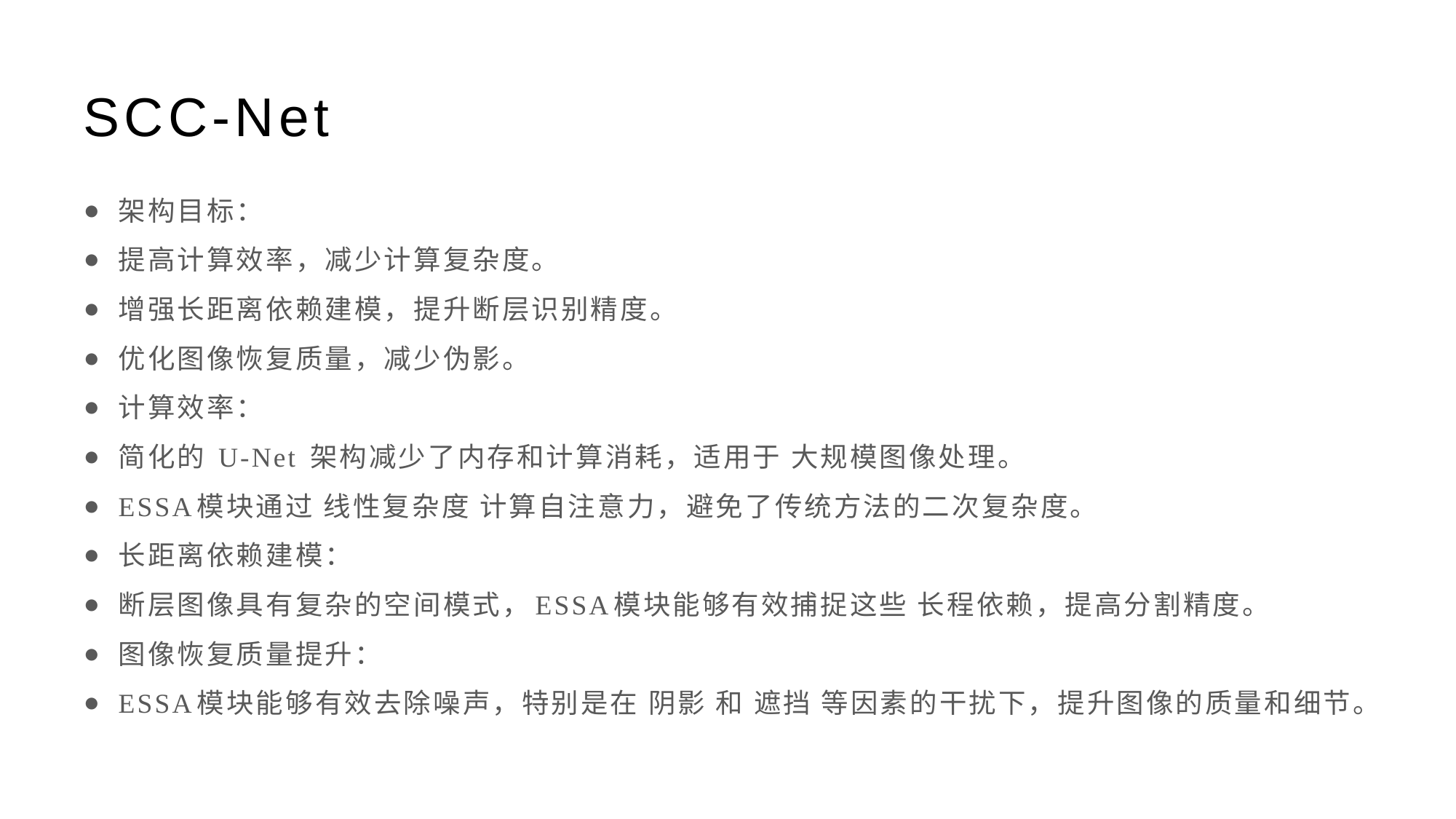

# SCC-Net
架构目标：
提高计算效率，减少计算复杂度。
增强长距离依赖建模，提升断层识别精度。
优化图像恢复质量，减少伪影。
计算效率：
简化的 U-Net 架构减少了内存和计算消耗，适用于 大规模图像处理。
ESSA模块通过 线性复杂度 计算自注意力，避免了传统方法的二次复杂度。
长距离依赖建模：
断层图像具有复杂的空间模式，ESSA模块能够有效捕捉这些 长程依赖，提高分割精度。
图像恢复质量提升：
ESSA模块能够有效去除噪声，特别是在 阴影 和 遮挡 等因素的干扰下，提升图像的质量和细节。